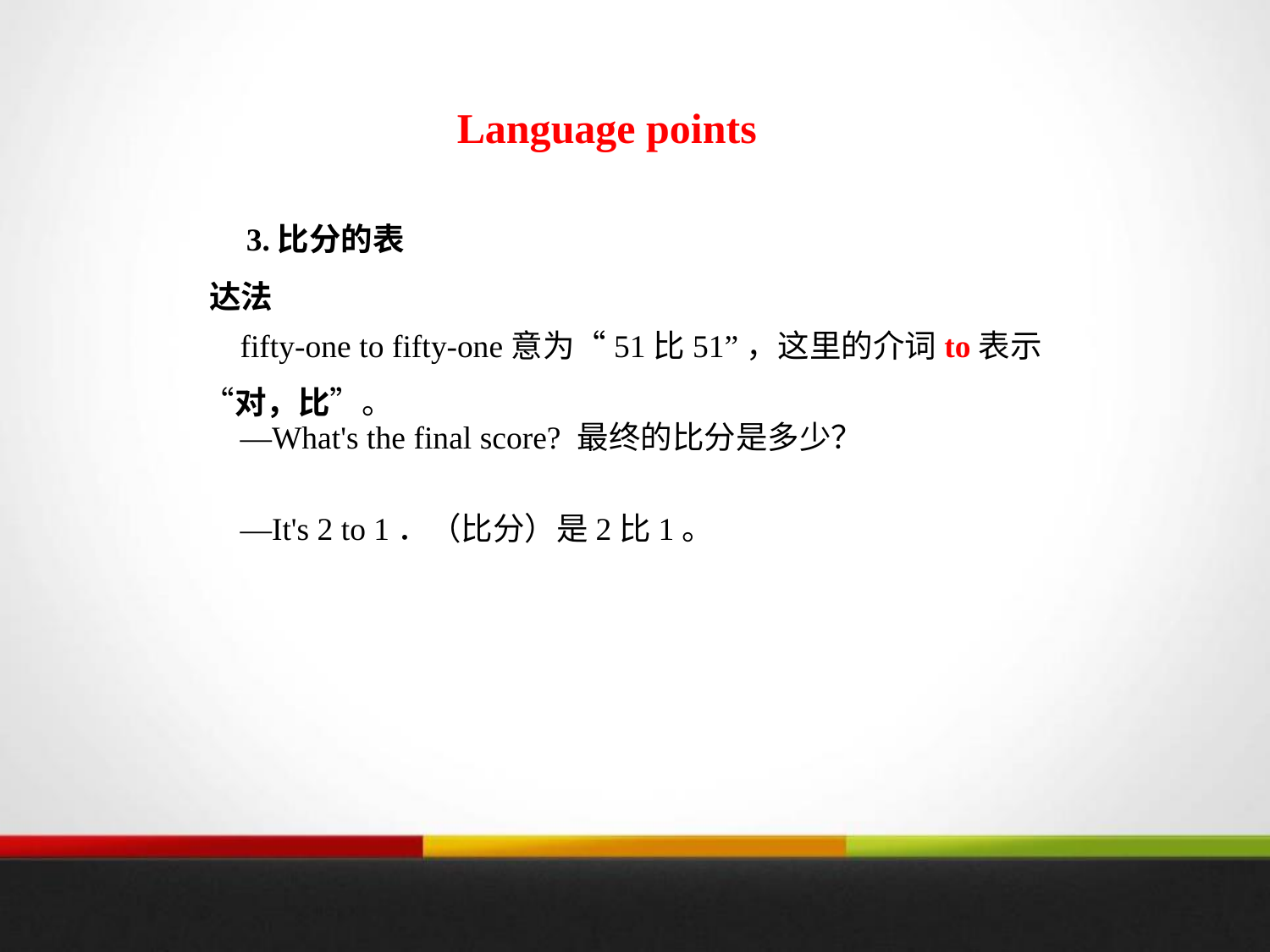

Language points
3.比分的表达法
fifty-one to fifty-one意为“51比51”，这里的介词to表示“对，比”。
—What's the final score? 最终的比分是多少？
—It's 2 to 1．（比分）是2比1。